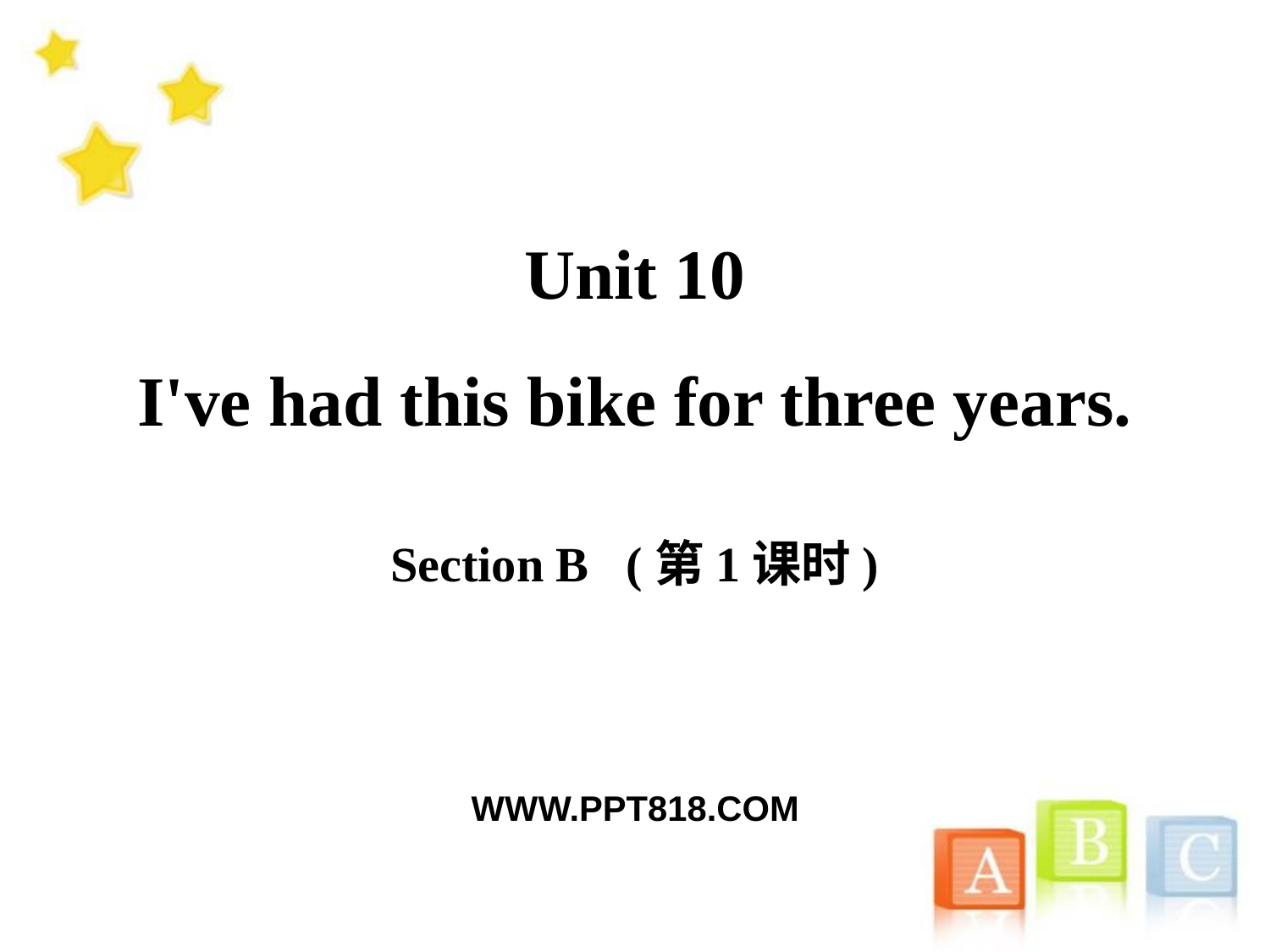

Unit 10
I've had this bike for three years.
Section B   (第1课时)
WWW.PPT818.COM